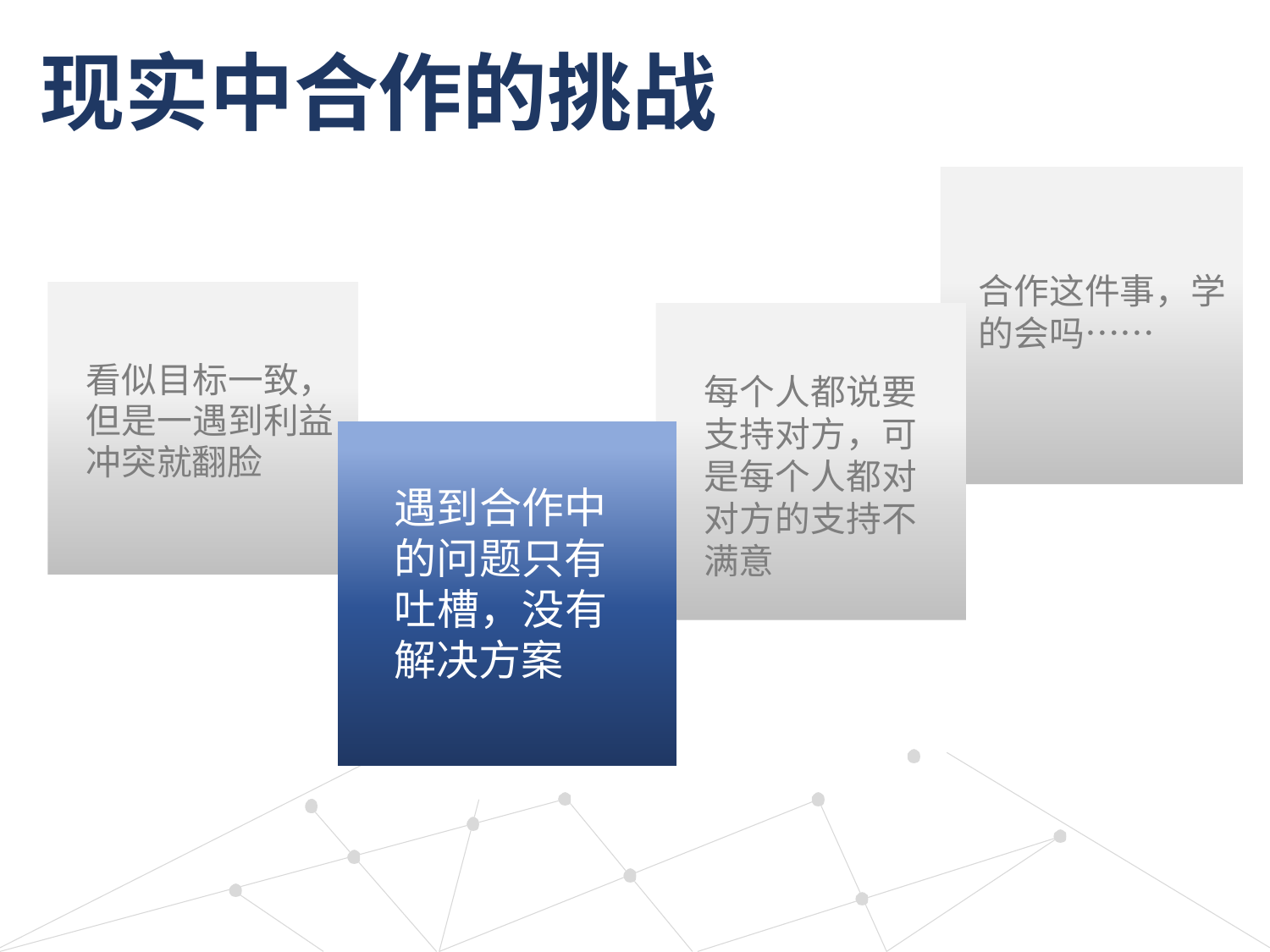

# 现实中合作的挑战

合作这件事，学 的会吗……

看似目标一致， 但是一遇到利益 冲突就翻脸
每个人都说要 支持对方，可 是每个人都对 对方的支持不 满意
遇到合作中 的问题只有 吐槽，没有 解决方案